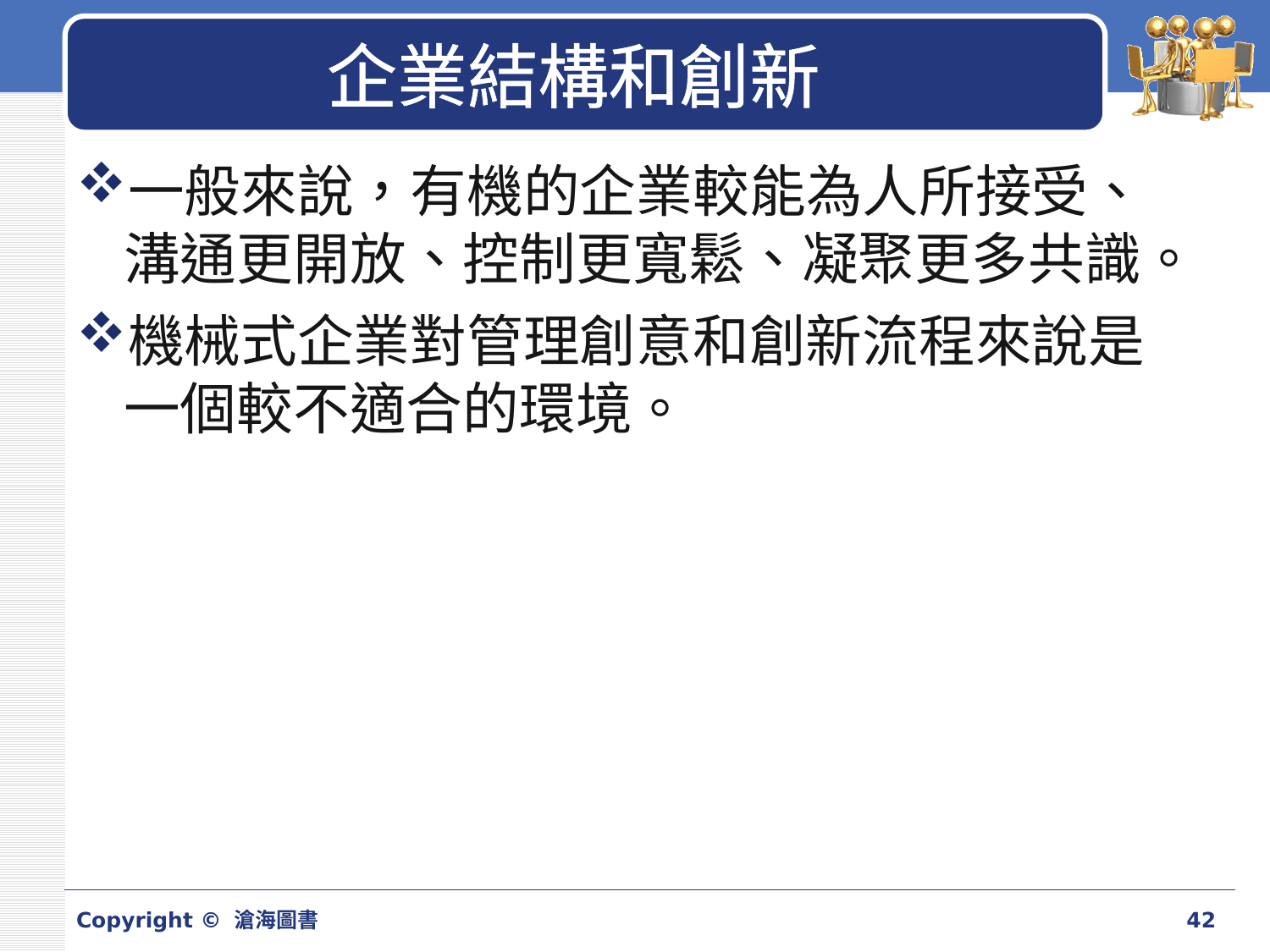

# 企業結構和創新
一般來說，有機的企業較能為人所接受、溝通更開放、控制更寬鬆、凝聚更多共識。
機械式企業對管理創意和創新流程來說是一個較不適合的環境。
Copyright © 滄海圖書
42